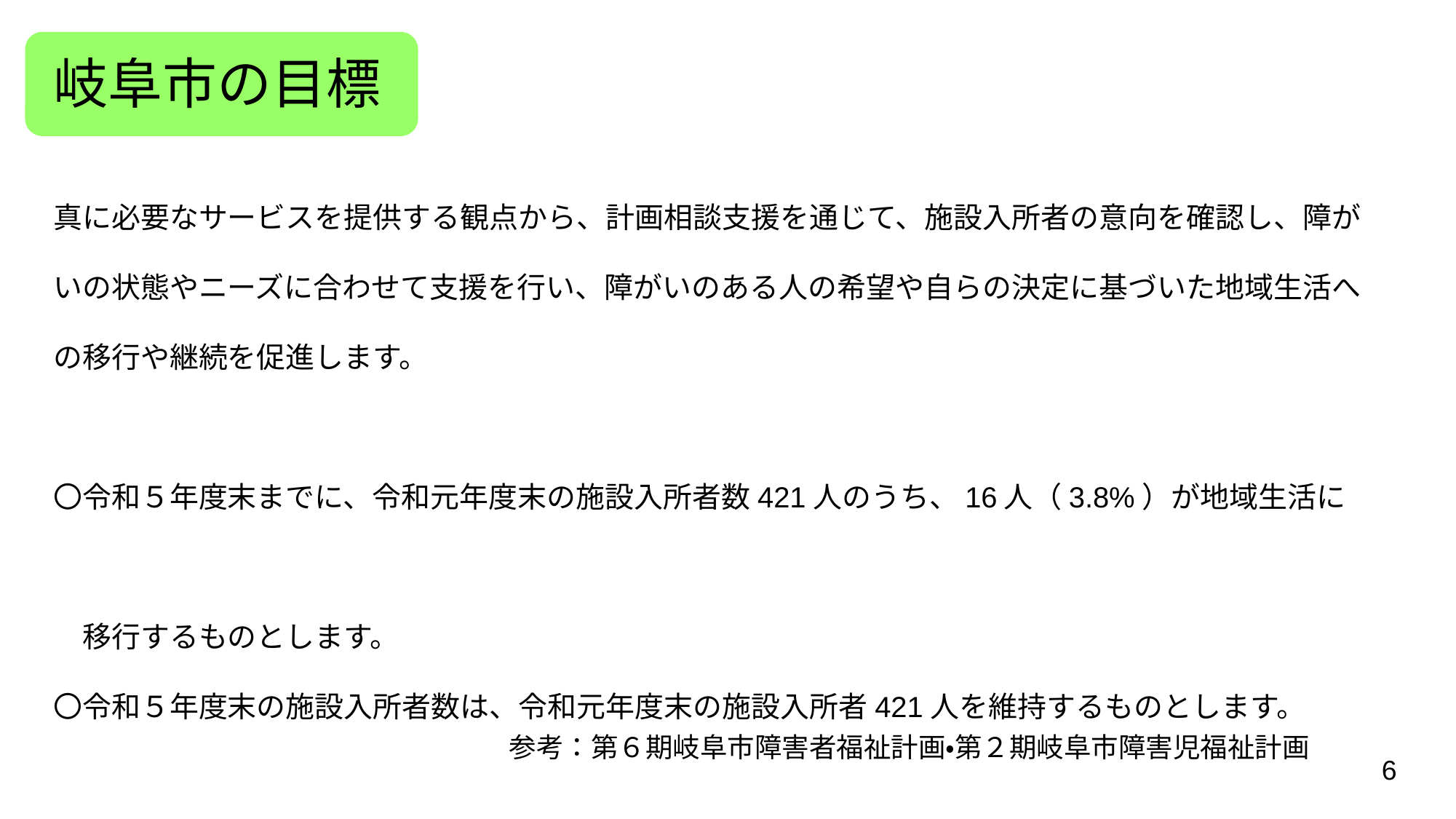

# 岐阜市の目標
真に必要なサービスを提供する観点から、計画相談支援を通じて、施設入所者の意向を確認し、障がいの状態やニーズに合わせて支援を行い、障がいのある人の希望や自らの決定に基づいた地域生活への移行や継続を促進します。

〇令和５年度末までに、令和元年度末の施設入所者数421人のうち、16人（3.8%）が地域生活に
　移行するものとします。
〇令和５年度末の施設入所者数は、令和元年度末の施設入所者421人を維持するものとします。

参考：第６期岐阜市障害者福祉計画・第２期岐阜市障害児福祉計画
6